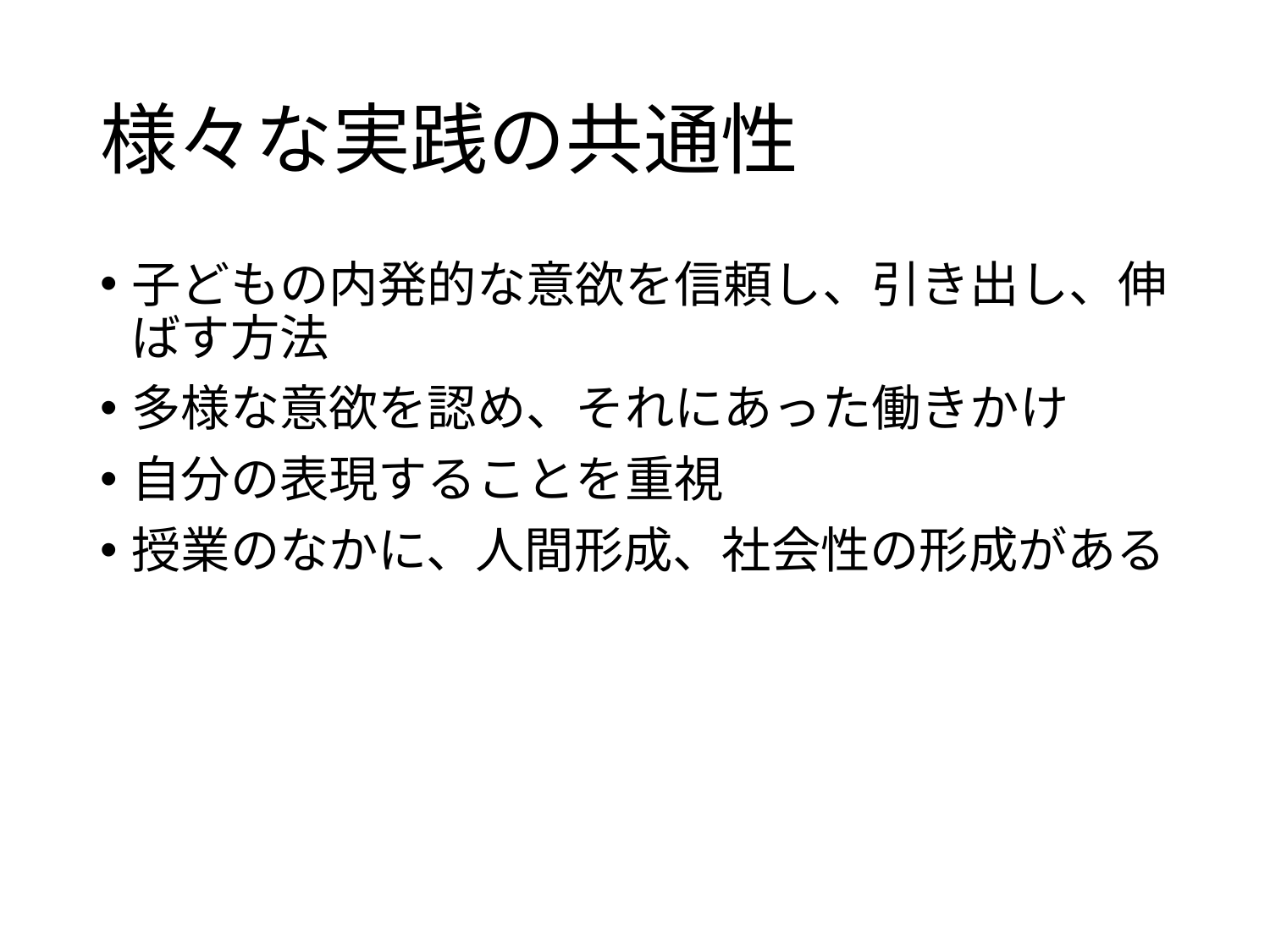

# 様々な実践の共通性
子どもの内発的な意欲を信頼し、引き出し、伸ばす方法
多様な意欲を認め、それにあった働きかけ
自分の表現することを重視
授業のなかに、人間形成、社会性の形成がある